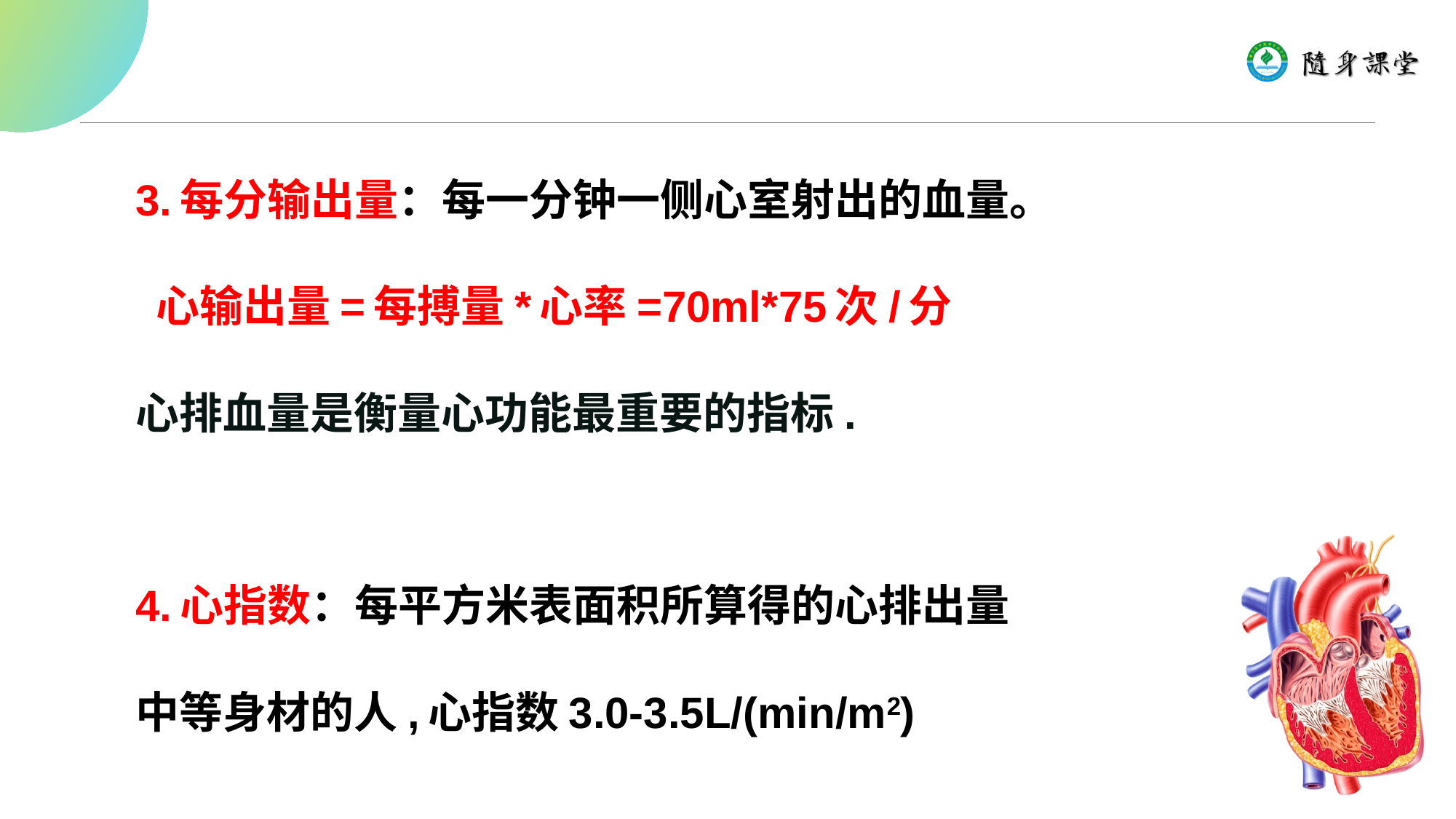

3.每分输出量：每一分钟一侧心室射出的血量。
 心输出量=每搏量*心率=70ml*75次/分
心排血量是衡量心功能最重要的指标.

4.心指数：每平方米表面积所算得的心排出量
中等身材的人,心指数3.0-3.5L/(min/m2)